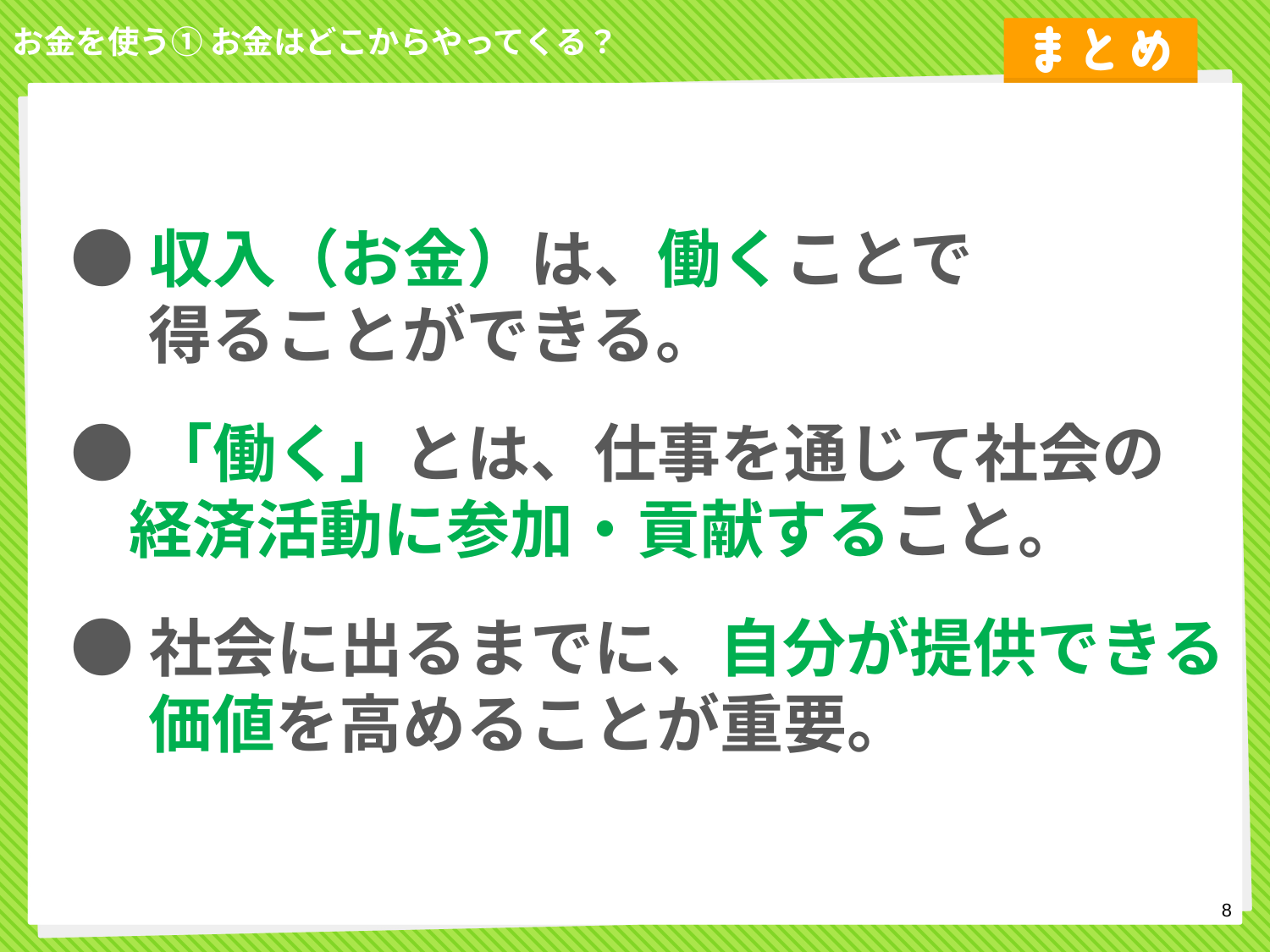

お金を使う① お金はどこからやってくる？
●収入（お金）は、働くことで
　 得ることができる。

●「働く」とは、仕事を通じて社会の
   経済活動に参加・貢献すること。

●社会に出るまでに、自分が提供できる
　 価値を高めることが重要。
8